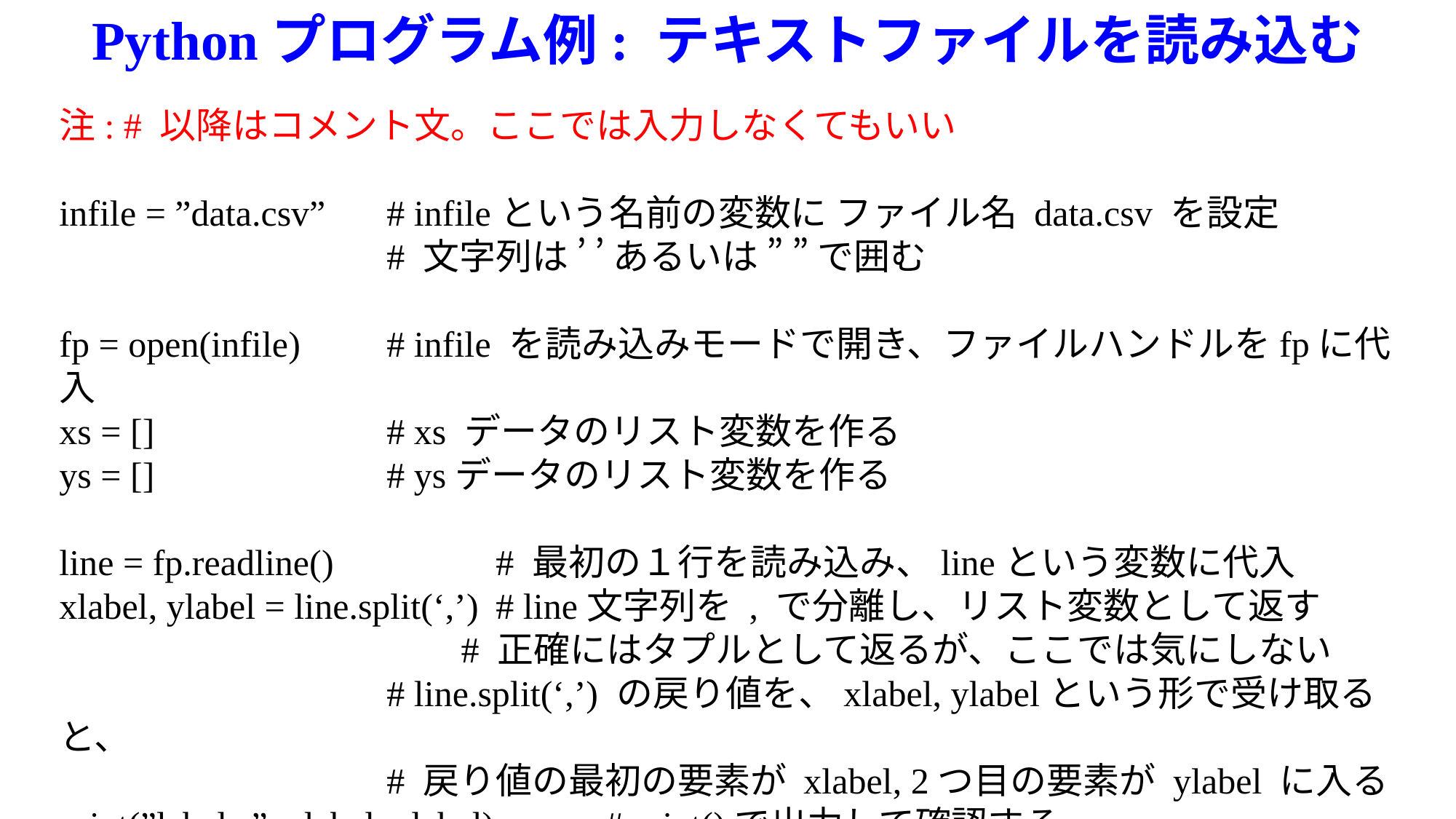

Pythonプログラム例: テキストファイルを読み込む
注: # 以降はコメント文。ここでは入力しなくてもいい

infile = ”data.csv”      	# infileという名前の変数に ファイル名 data.csv を設定
		 	# 文字列は ’ ’ あるいは ” ” で囲む

fp = open(infile)	# infile を読み込みモードで開き、ファイルハンドルをfpに代入
xs = []			# xs データのリスト変数を作る
ys = [] 			# ysデータのリスト変数を作る

line = fp.readline()		# 最初の１行を読み込み、lineという変数に代入
xlabel, ylabel = line.split(‘,’)	# line文字列を , で分離し、リスト変数として返す
                                                # 正確にはタプルとして返るが、ここでは気にしない
			# line.split(‘,’) の戻り値を、xlabel, ylabelという形で受け取ると、
			# 戻り値の最初の要素が xlabel, 2つ目の要素が ylabel に入る
print(”labels:”, xlabel, ylabel)		# print()で出力して確認する